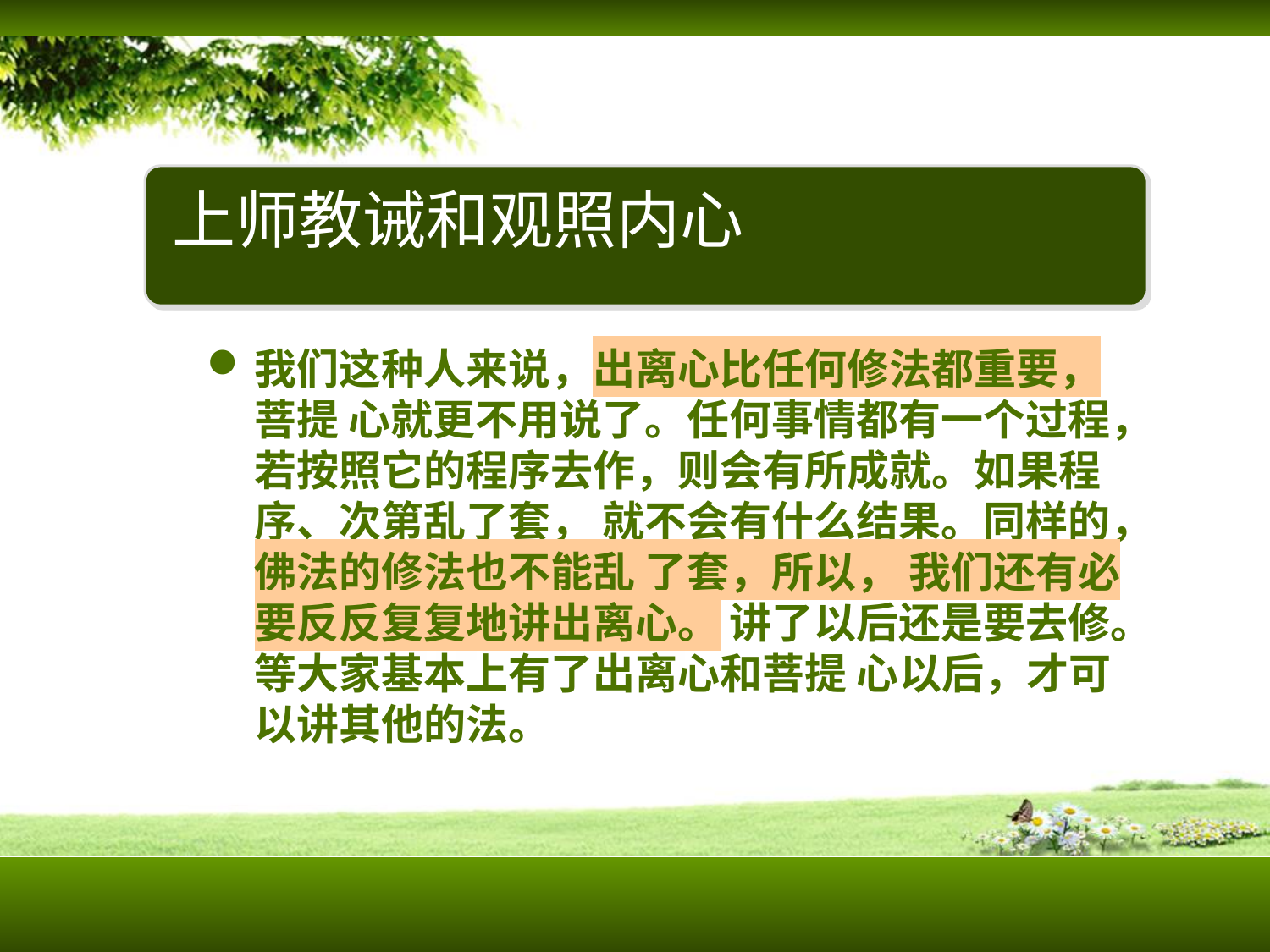

上师教诫和观照内心
我们这种人来说，出离心比任何修法都重要，菩提 心就更不用说了。任何事情都有一个过程，若按照它的程序去作，则会有所成就。如果程序、次第乱了套， 就不会有什么结果。同样的，佛法的修法也不能乱 了套，所以， 我们还有必要反反复复地讲出离心。 讲了以后还是要去修。等大家基本上有了出离心和菩提 心以后，才可以讲其他的法。